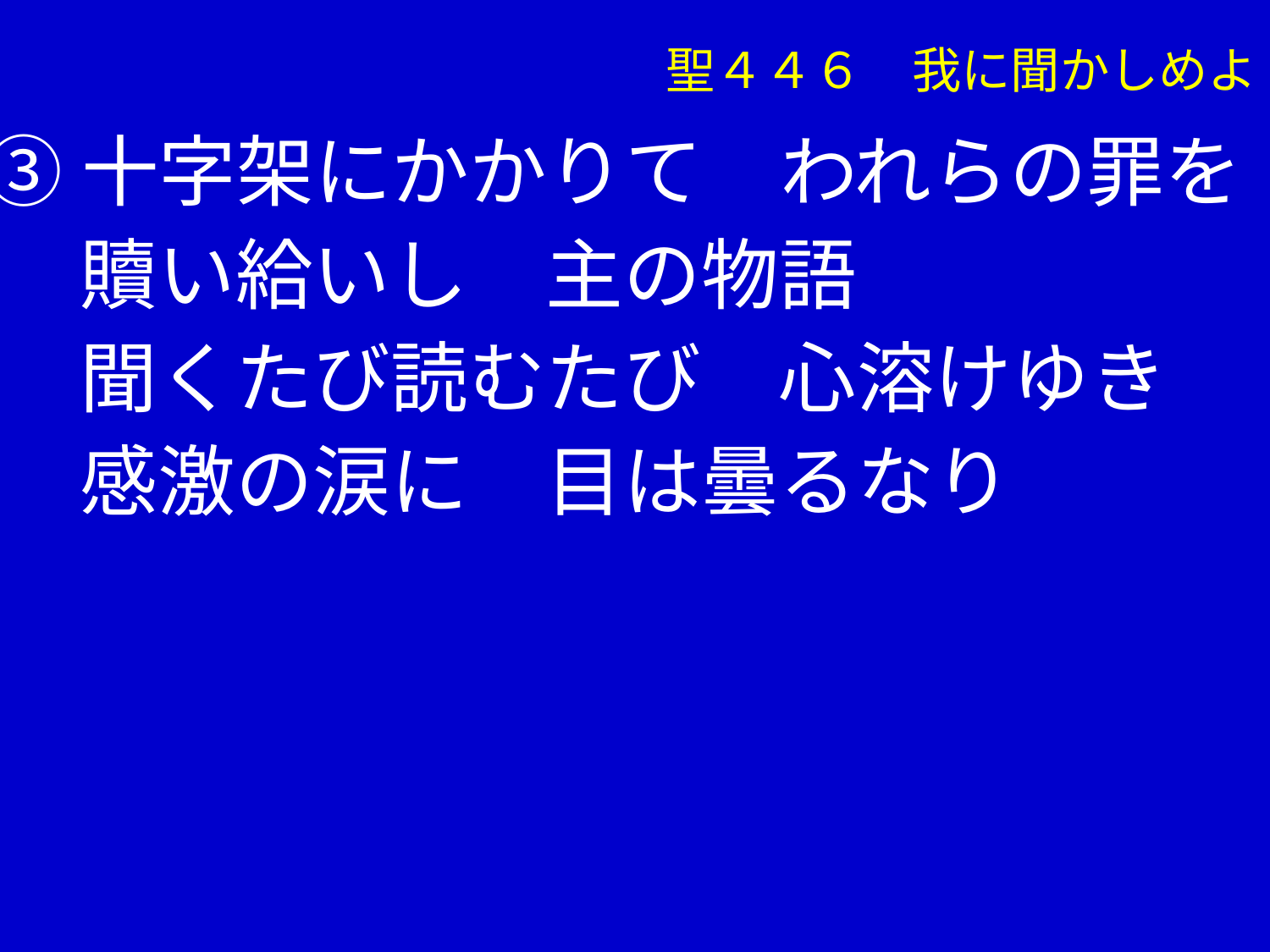

聖４４６　我に聞かしめよ
③十字架にかかりて　われらの罪を
　 贖い給いし　主の物語
　 聞くたび読むたび　心溶けゆき
　 感激の涙に　目は曇るなり